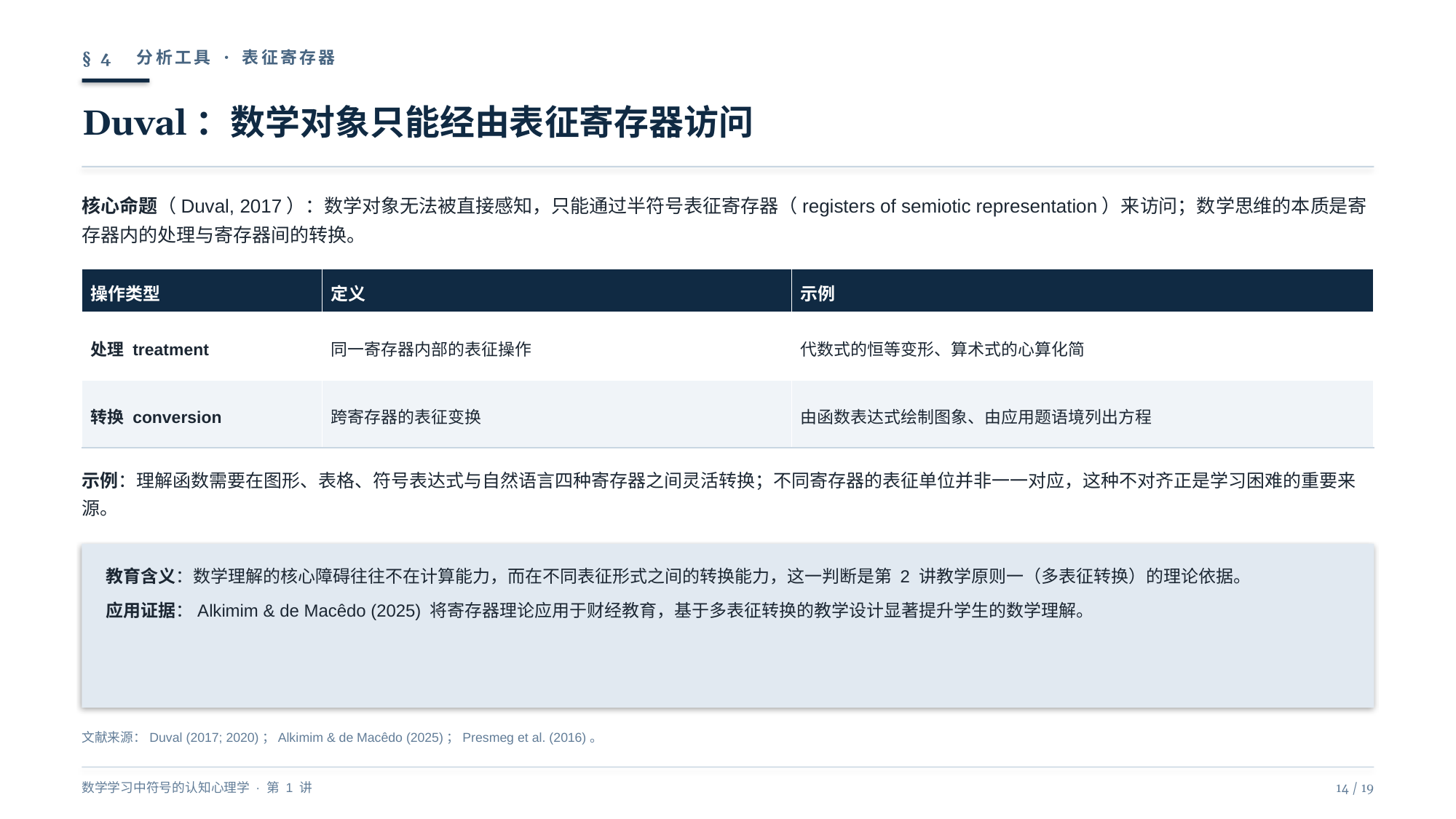

§ 4　分析工具 · 表征寄存器

Duval：数学对象只能经由表征寄存器访问

核心命题（Duval, 2017）：数学对象无法被直接感知，只能通过半符号表征寄存器（registers of semiotic representation）来访问；数学思维的本质是寄存器内的处理与寄存器间的转换。
| 操作类型 | 定义 | 示例 |
| --- | --- | --- |
| 处理 treatment | 同一寄存器内部的表征操作 | 代数式的恒等变形、算术式的心算化简 |
| 转换 conversion | 跨寄存器的表征变换 | 由函数表达式绘制图象、由应用题语境列出方程 |
示例：理解函数需要在图形、表格、符号表达式与自然语言四种寄存器之间灵活转换；不同寄存器的表征单位并非一一对应，这种不对齐正是学习困难的重要来源。

教育含义：数学理解的核心障碍往往不在计算能力，而在不同表征形式之间的转换能力，这一判断是第 2 讲教学原则一（多表征转换）的理论依据。
应用证据：Alkimim & de Macêdo (2025) 将寄存器理论应用于财经教育，基于多表征转换的教学设计显著提升学生的数学理解。
文献来源：Duval (2017; 2020)；Alkimim & de Macêdo (2025)；Presmeg et al. (2016)。

数学学习中符号的认知心理学 · 第 1 讲
14 / 19